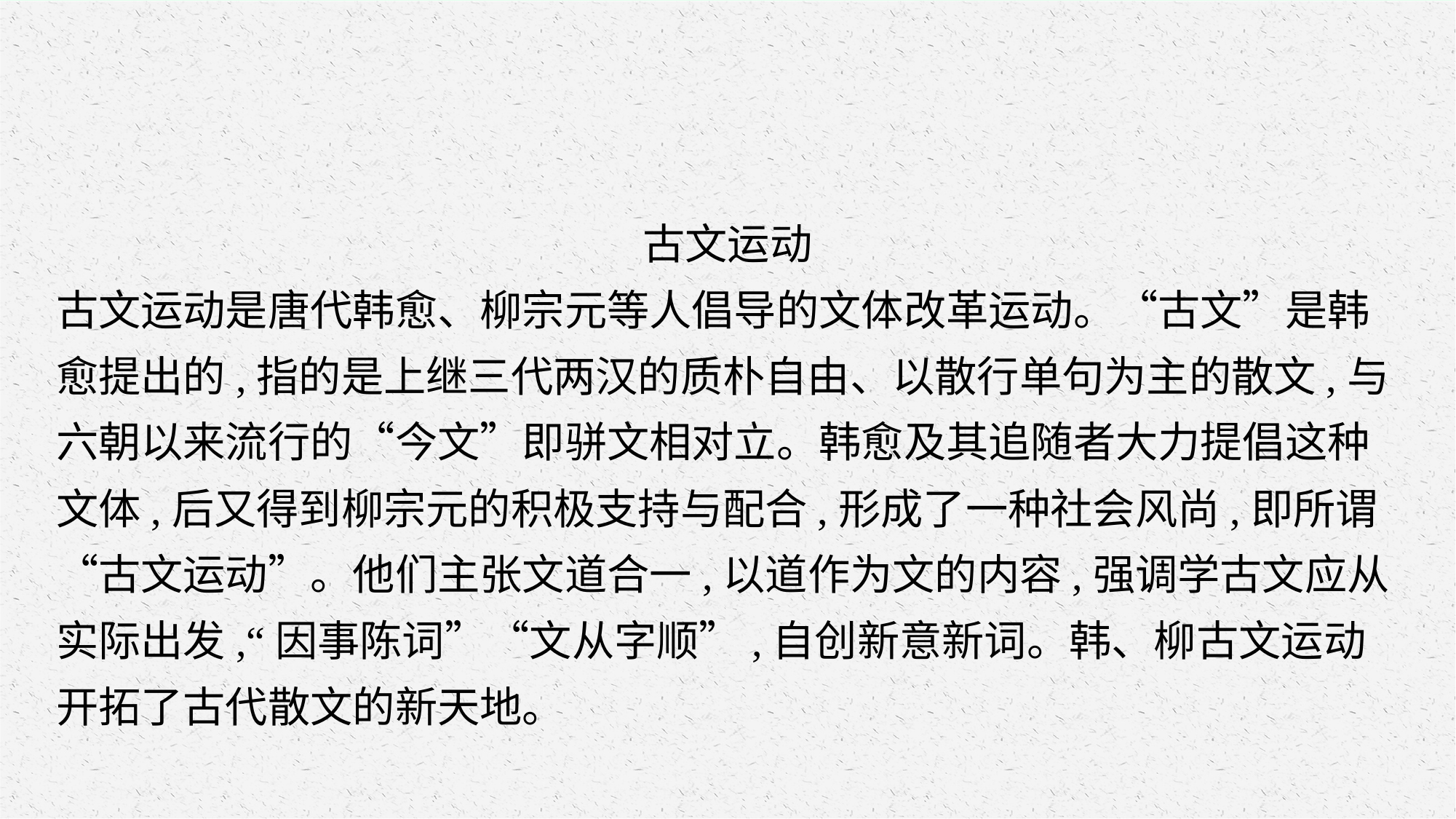

古文运动
古文运动是唐代韩愈、柳宗元等人倡导的文体改革运动。“古文”是韩愈提出的,指的是上继三代两汉的质朴自由、以散行单句为主的散文,与六朝以来流行的“今文”即骈文相对立。韩愈及其追随者大力提倡这种文体,后又得到柳宗元的积极支持与配合,形成了一种社会风尚,即所谓“古文运动”。他们主张文道合一,以道作为文的内容,强调学古文应从实际出发,“因事陈词”“文从字顺”,自创新意新词。韩、柳古文运动开拓了古代散文的新天地。